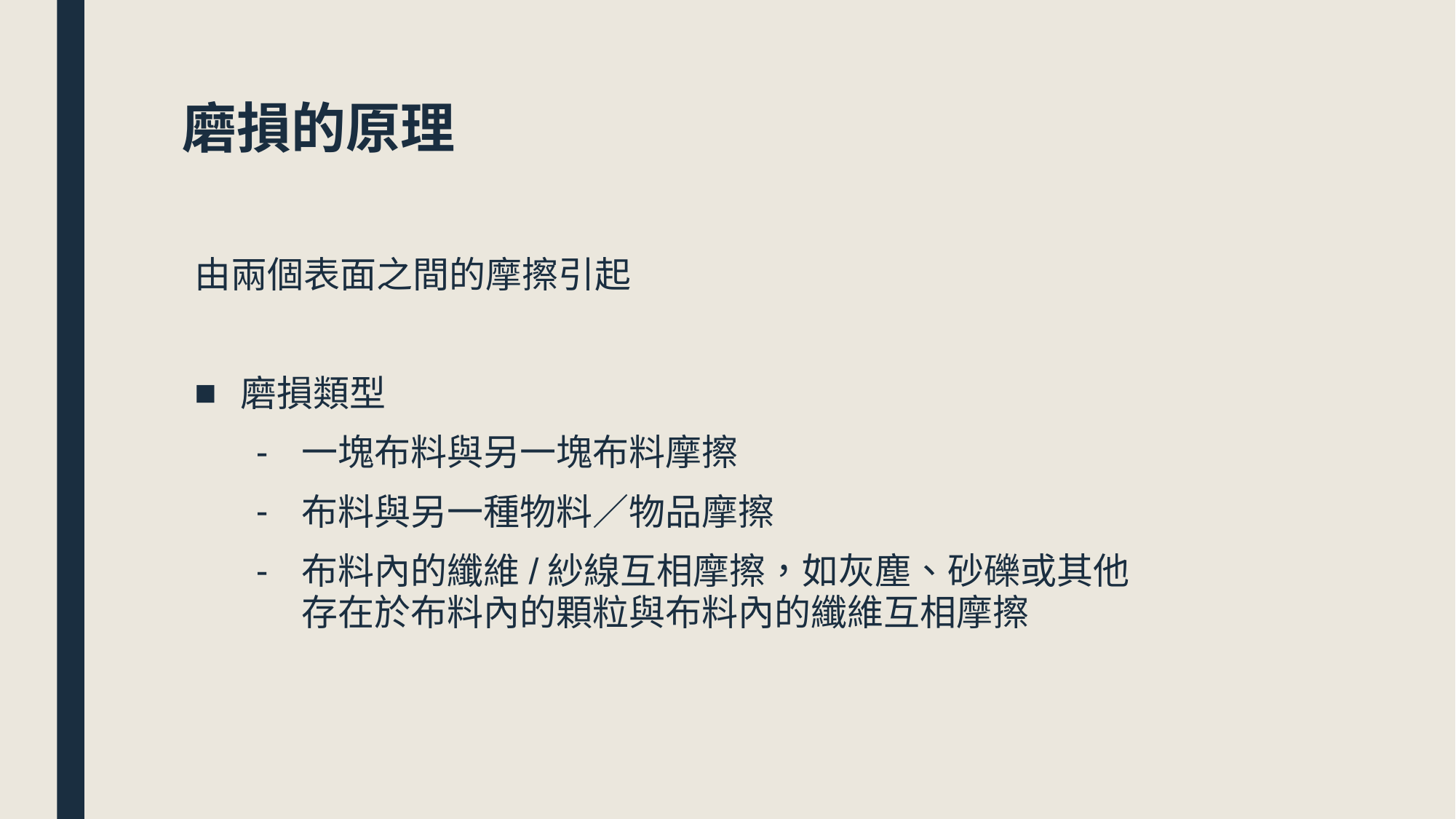

磨損的原理
由兩個表面之間的摩擦引起

磨損類型
一塊布料與另一塊布料摩擦
布料與另一種物料／物品摩擦
布料內的纖維/紗線互相摩擦，如灰塵、砂礫或其他存在於布料內的顆粒與布料內的纖維互相摩擦